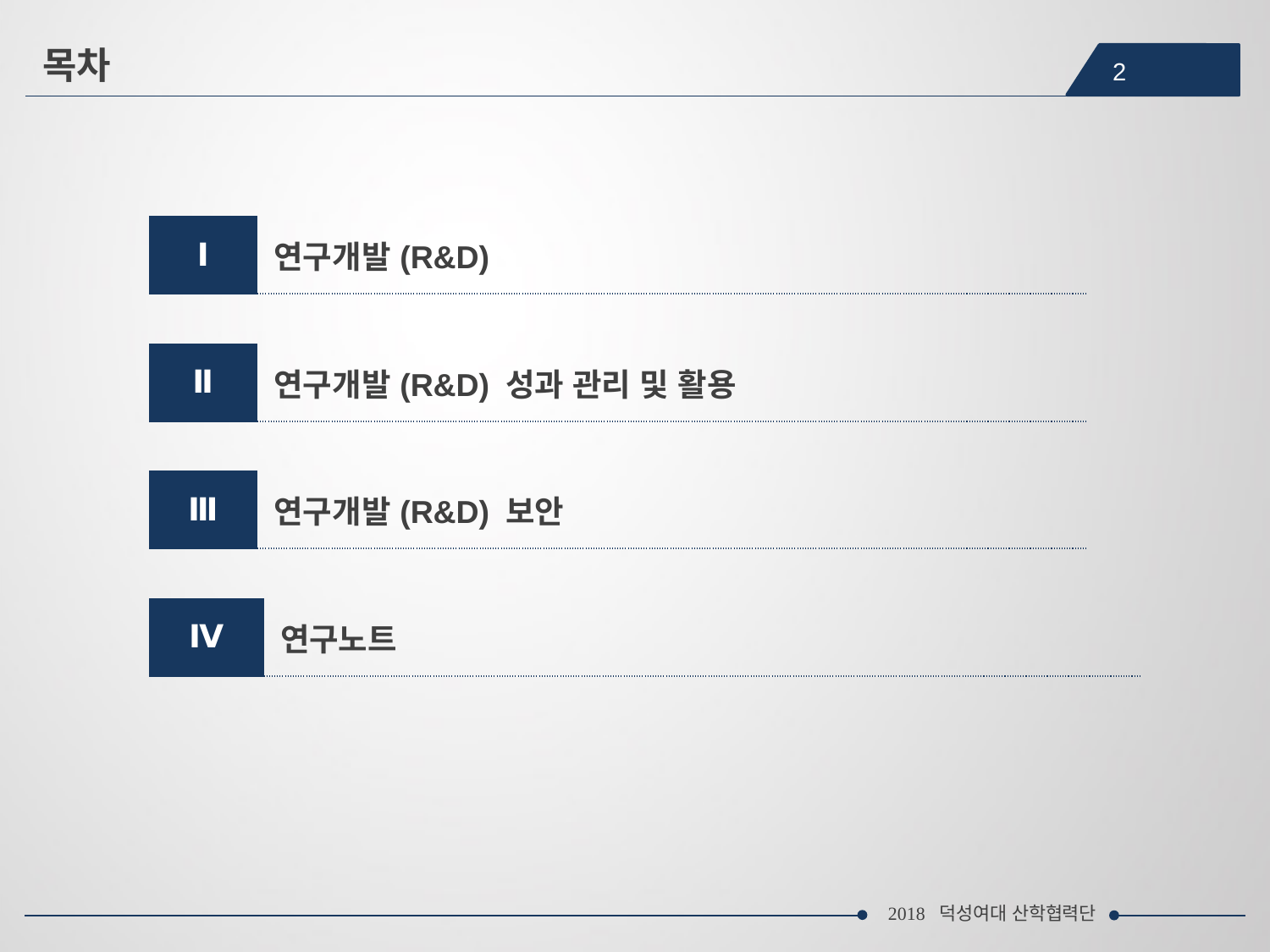

목차

2
| Ⅰ | 연구개발(R&D) |
| --- | --- |
| Ⅱ | 연구개발(R&D) 성과 관리 및 활용 |
| --- | --- |
| Ⅲ | 연구개발(R&D) 보안 |
| --- | --- |
| Ⅳ | 연구노트 |
| --- | --- |